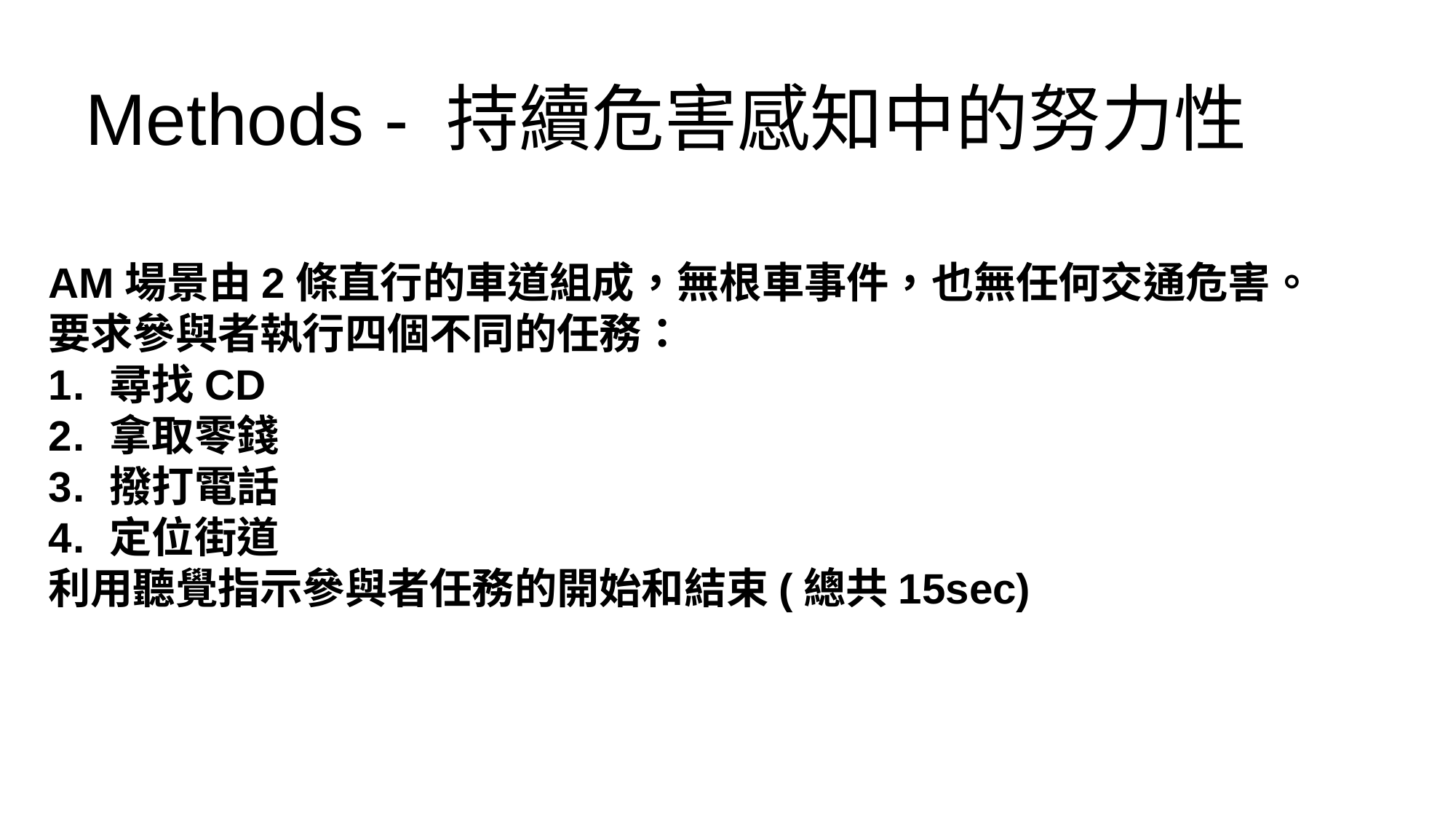

Methods - 持續危害感知中的努力性
AM場景由2條直行的車道組成，無根車事件，也無任何交通危害。
要求參與者執行四個不同的任務：
尋找CD
拿取零錢
撥打電話
定位街道
利用聽覺指示參與者任務的開始和結束(總共15sec)